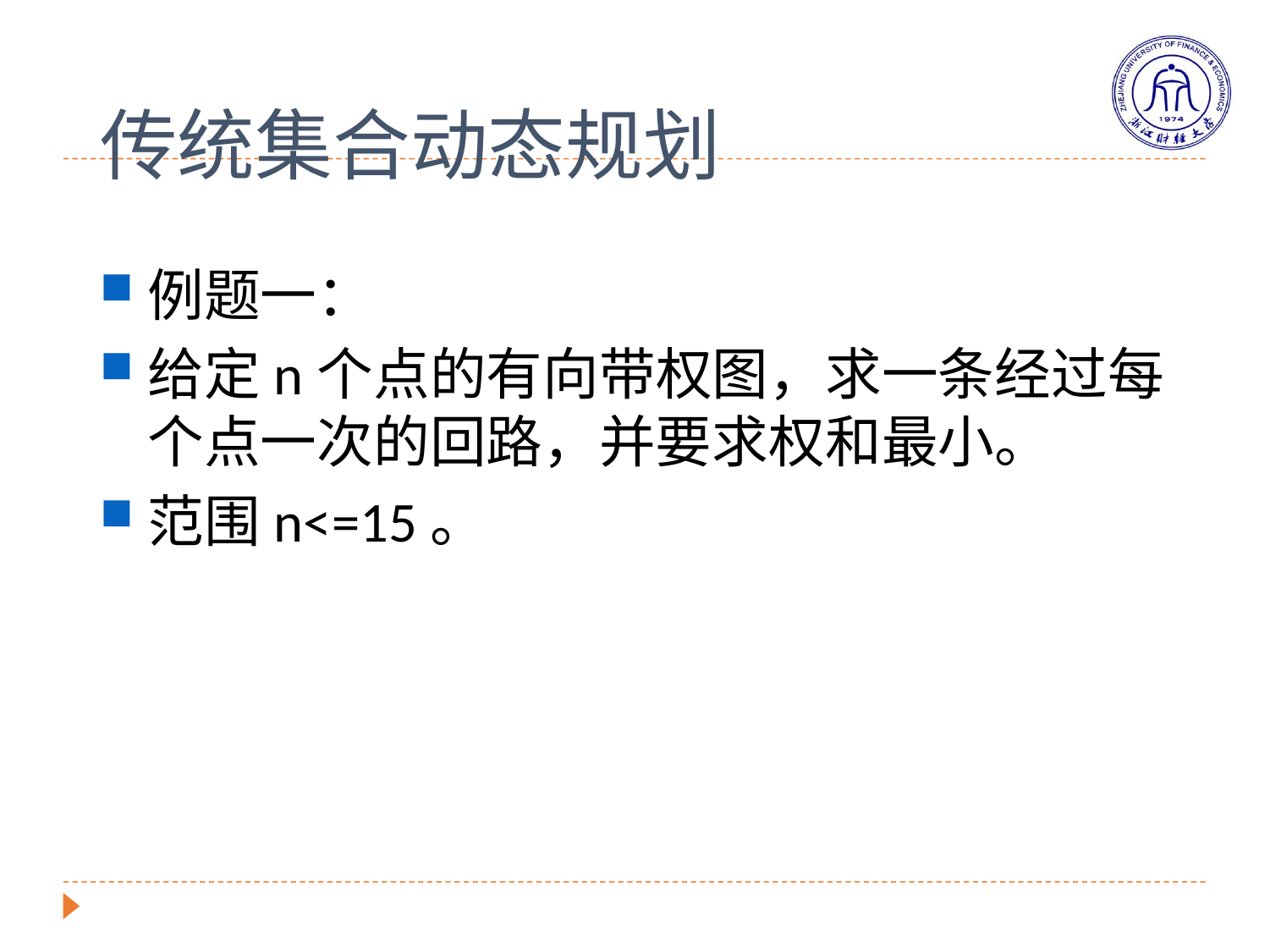

# 传统集合动态规划
例题一：
给定n个点的有向带权图，求一条经过每个点一次的回路，并要求权和最小。
范围n<=15。